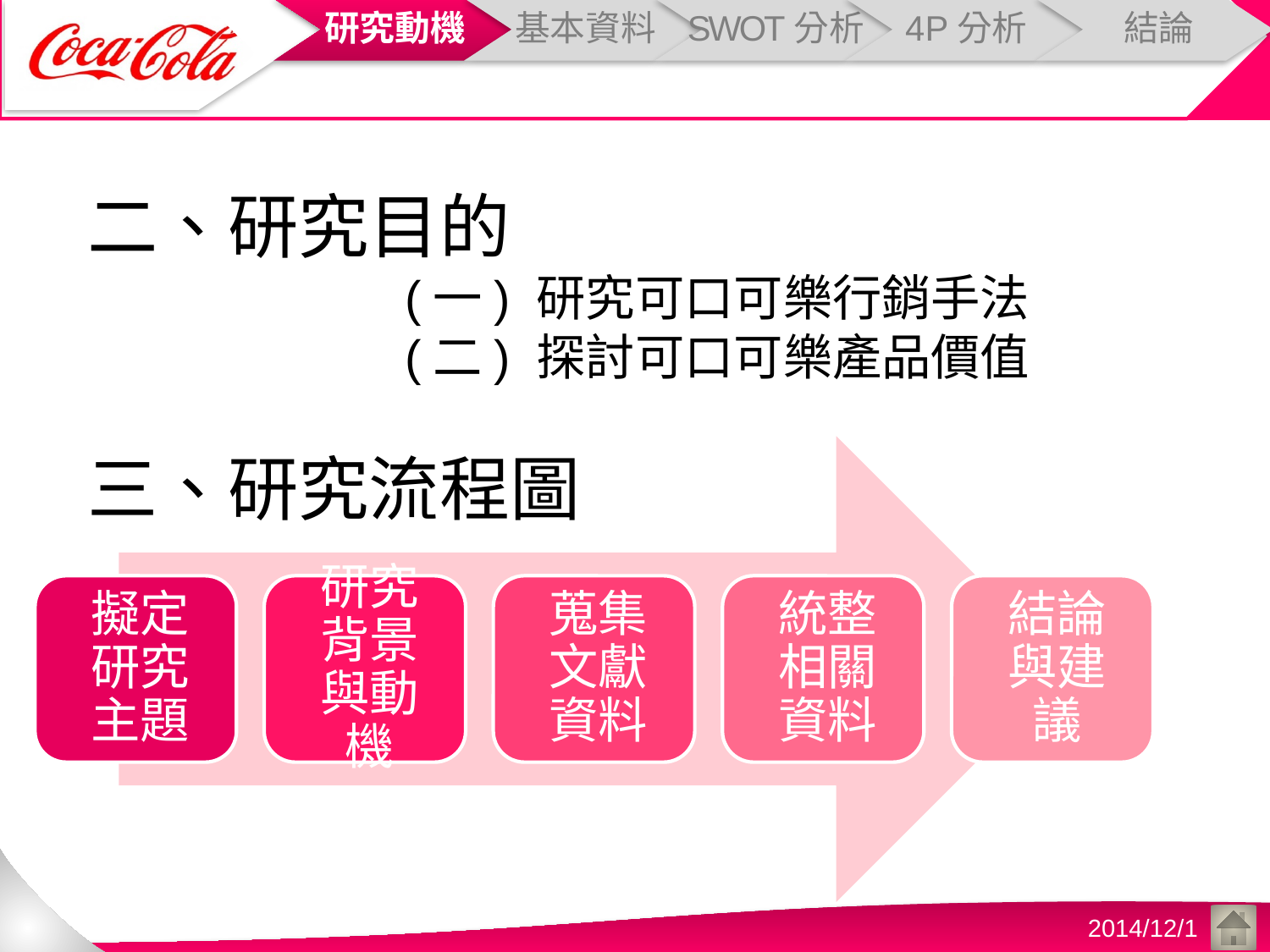

二、研究目的
(一) 研究可口可樂行銷手法
(二) 探討可口可樂產品價值

三、研究流程圖

擬定研究主題
研究背景與動機
蒐集文獻資料
統整相關資料
結論與建議